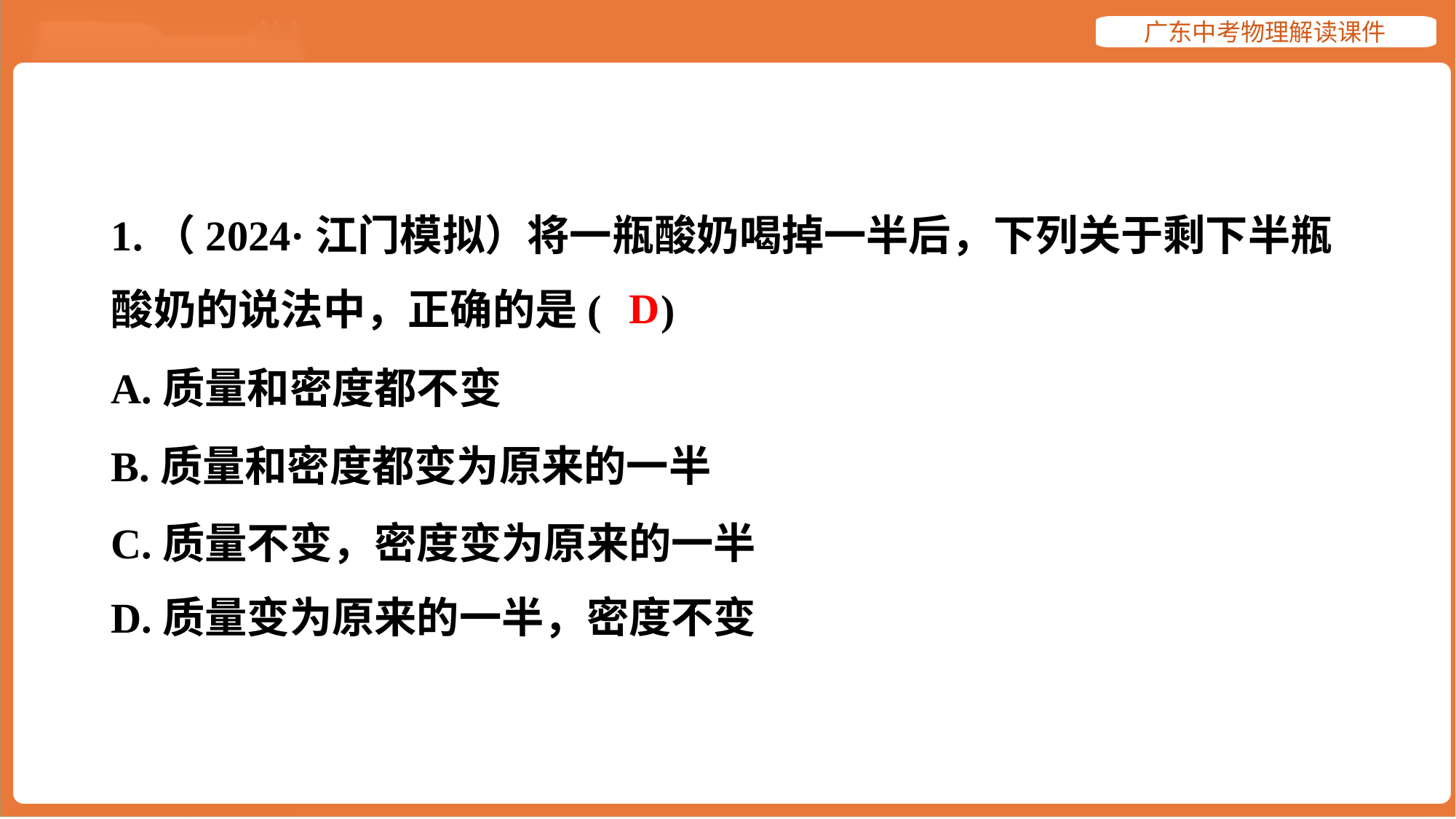

1.（2024·江门模拟）将一瓶酸奶喝掉一半后，下列关于剩下半瓶
酸奶的说法中，正确的是(     )
D
A.质量和密度都不变
B.质量和密度都变为原来的一半
C.质量不变，密度变为原来的一半
D.质量变为原来的一半，密度不变